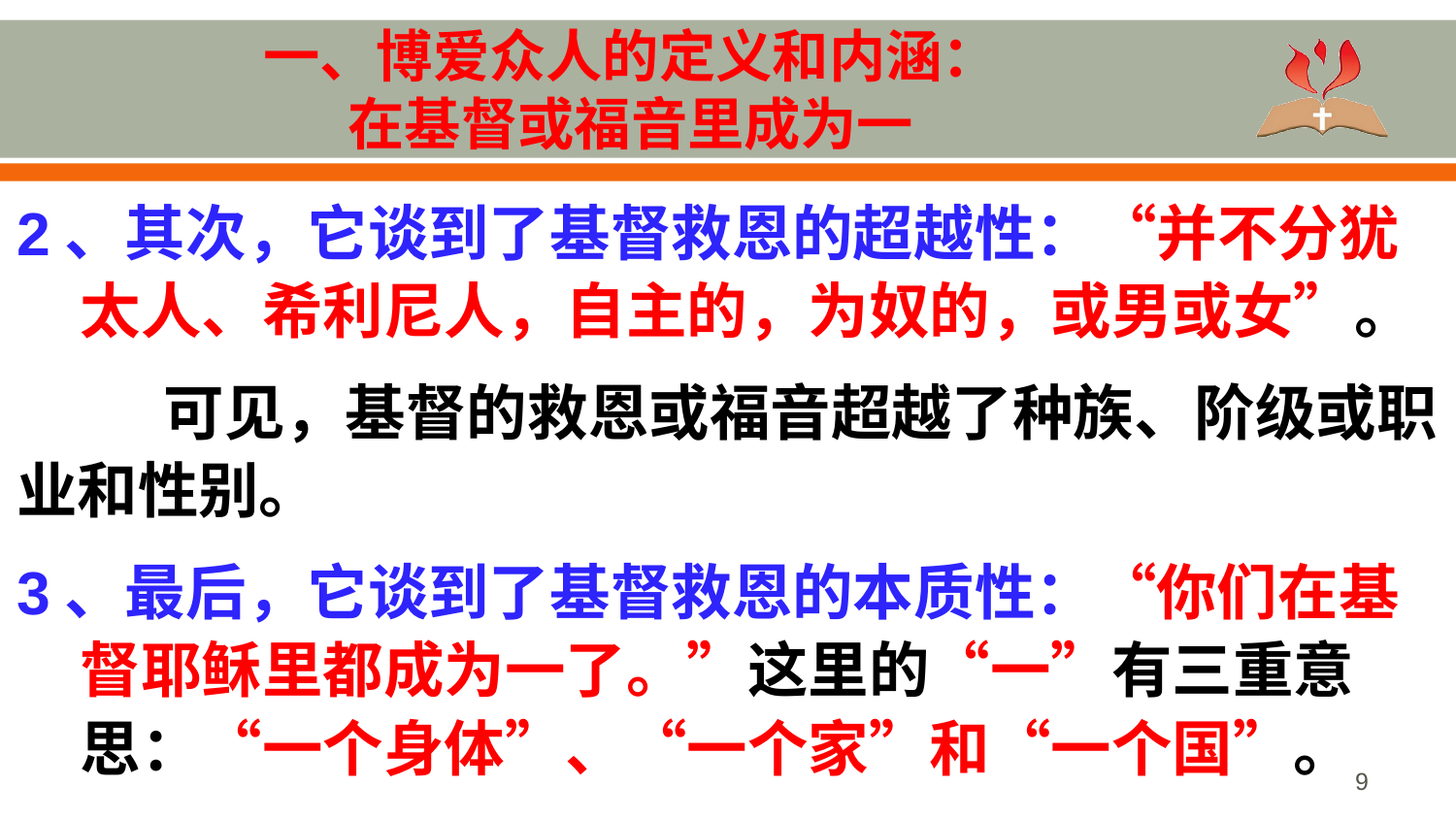

# 一、博爱众人的定义和内涵： 在基督或福音里成为一
2、其次，它谈到了基督救恩的超越性：“并不分犹太人、希利尼人，自主的，为奴的，或男或女”。
   可见，基督的救恩或福音超越了种族、阶级或职业和性别。
3、最后，它谈到了基督救恩的本质性：“你们在基督耶稣里都成为一了。”这里的“一”有三重意思：“一个身体”、“一个家”和“一个国”。

9